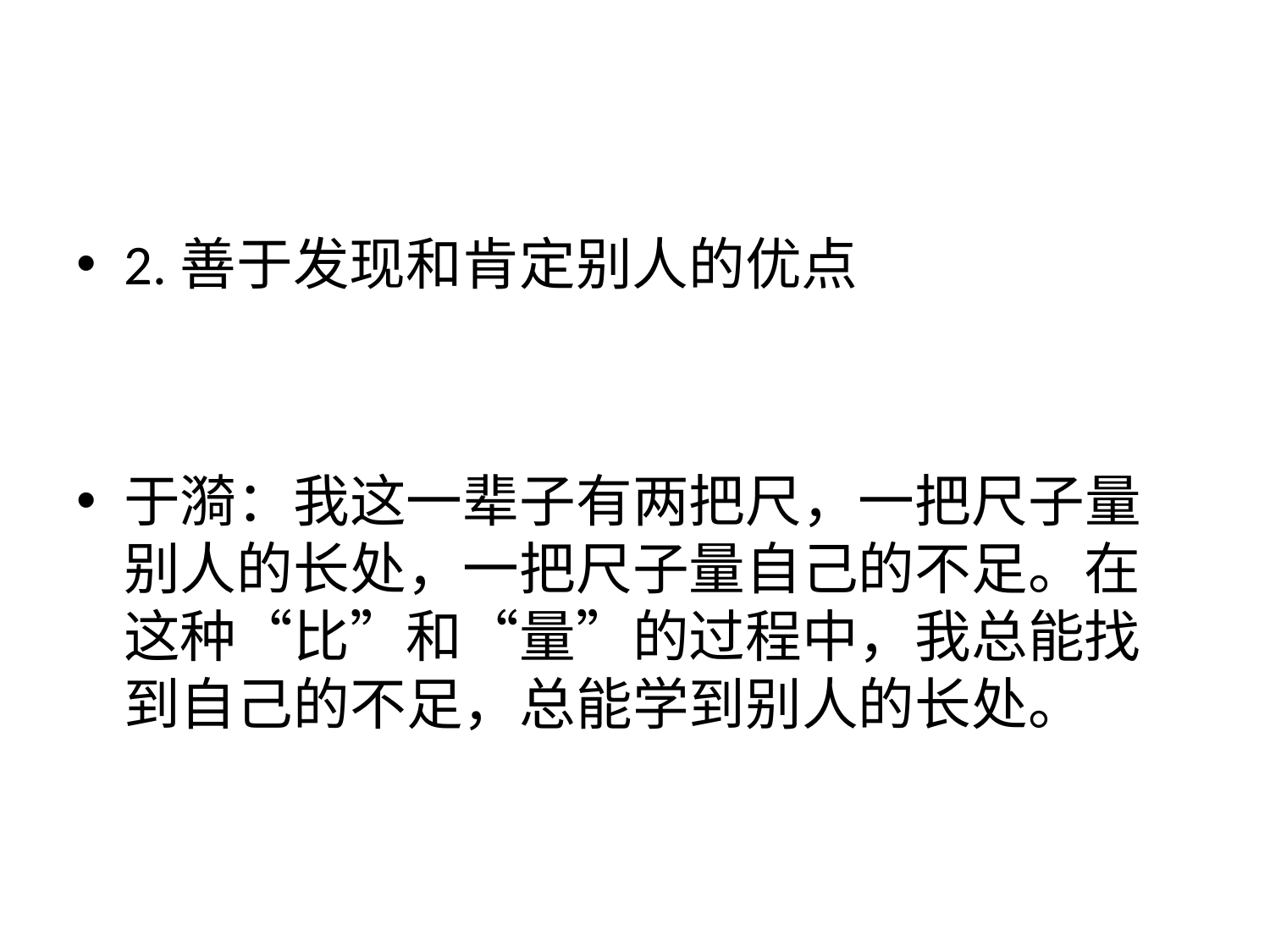

#
2.善于发现和肯定别人的优点

于漪：我这一辈子有两把尺，一把尺子量别人的长处，一把尺子量自己的不足。在这种“比”和“量”的过程中，我总能找到自己的不足，总能学到别人的长处。